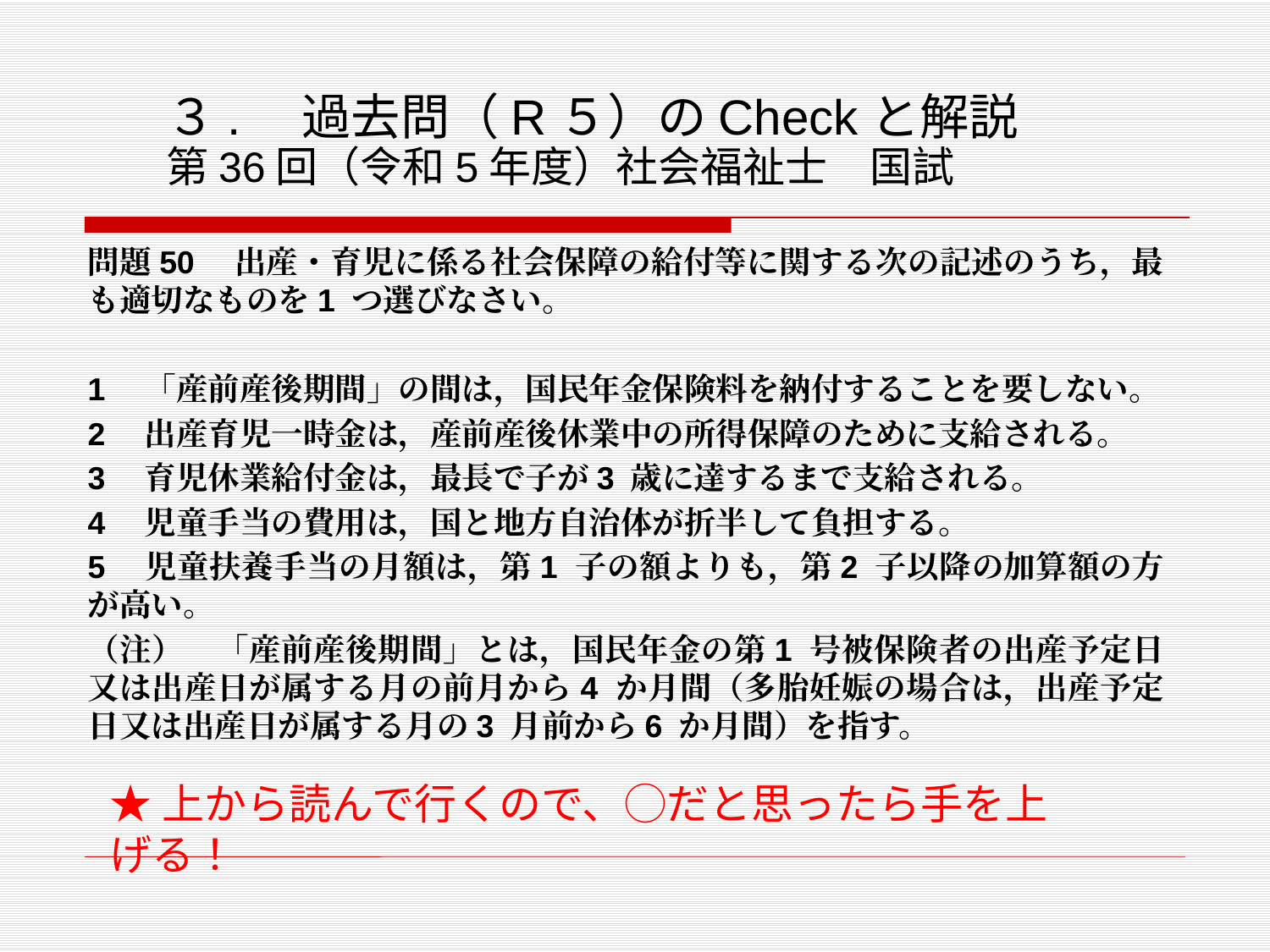

# ３.　過去問（R５）のCheckと解説 第36回（令和5年度）社会福祉士　国試
問題50　出産・育児に係る社会保障の給付等に関する次の記述のうち，最も適切なものを1 つ選びなさい。

1　「産前産後期間」の間は，国民年金保険料を納付することを要しない。
2　出産育児一時金は，産前産後休業中の所得保障のために支給される。
3　育児休業給付金は，最長で子が3 歳に達するまで支給される。
4　児童手当の費用は，国と地方自治体が折半して負担する。
5　児童扶養手当の月額は，第1 子の額よりも，第2 子以降の加算額の方が高い。
（注）　「産前産後期間」とは，国民年金の第1 号被保険者の出産予定日又は出産日が属する月の前月から4 か月間（多胎妊娠の場合は，出産予定日又は出産日が属する月の3 月前から6 か月間）を指す。

★上から読んで行くので、◯だと思ったら手を上げる！